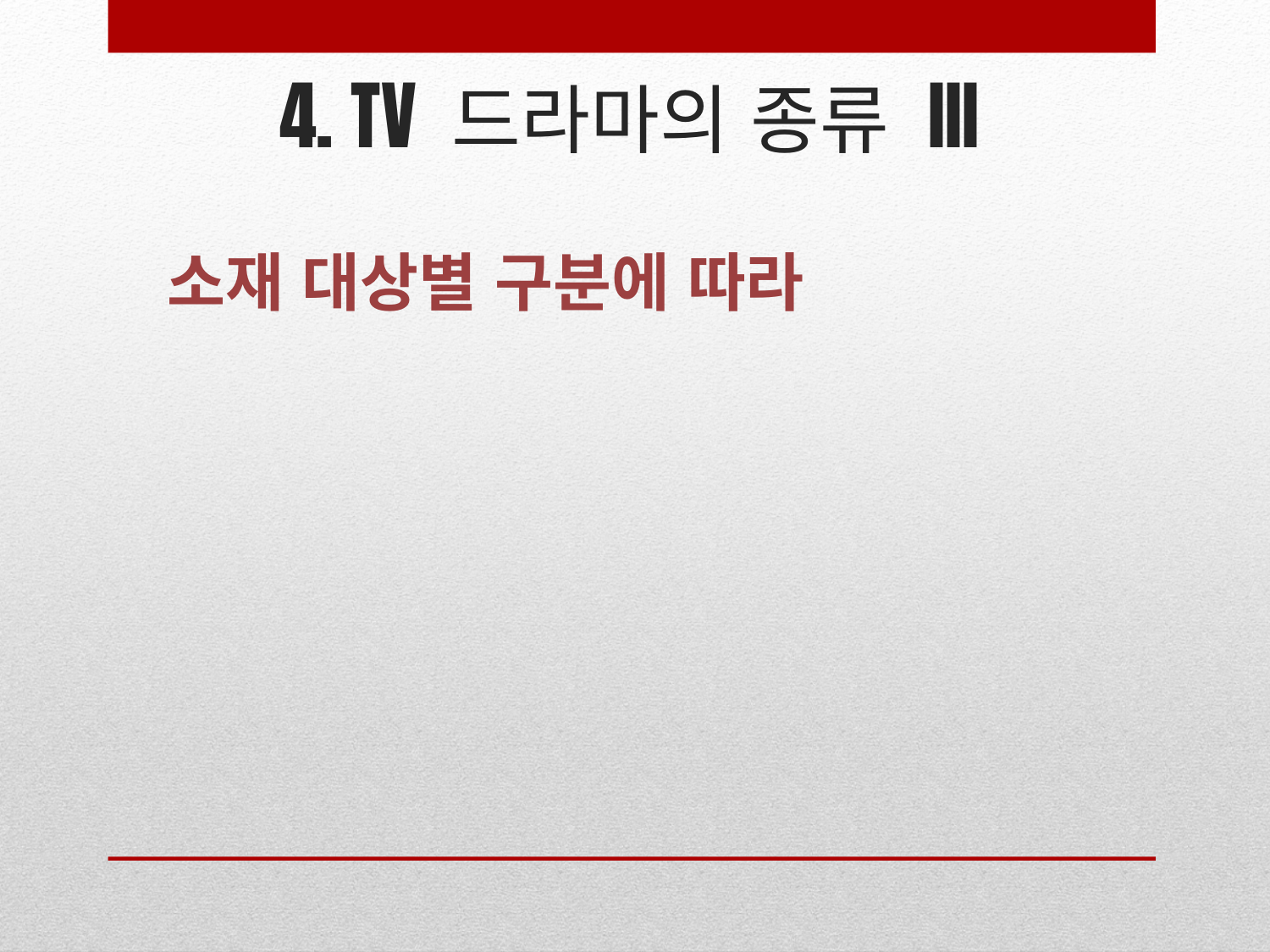

# 4. TV 드라마의 종류 III
소재 대상별 구분에 따라